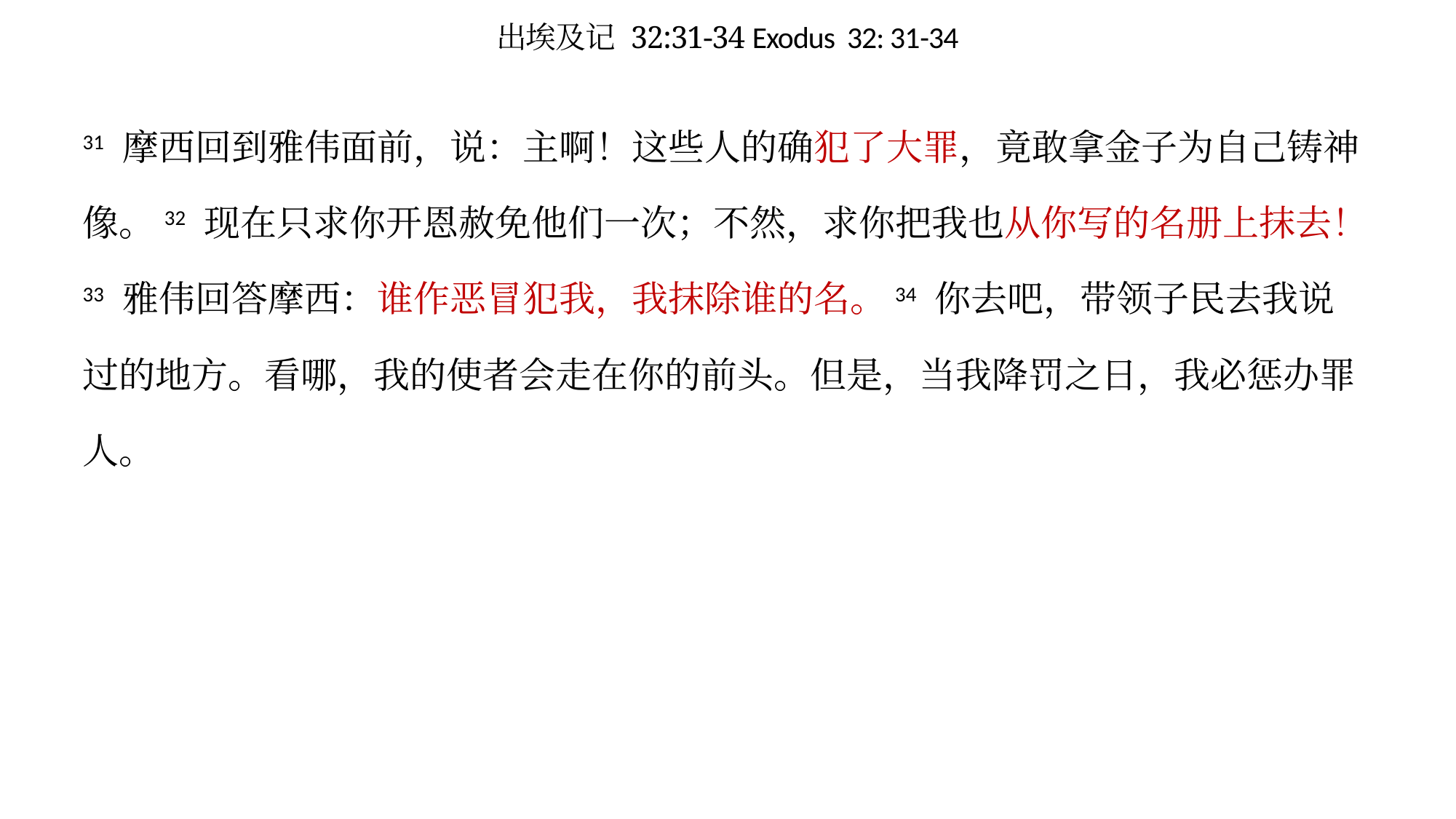

# 出埃及记 32:31-34 Exodus  32: 31-34
31 摩西回到雅伟面前，说：主啊！这些人的确犯了大罪，竟敢拿金子为自己铸神像。32 现在只求你开恩赦免他们一次；不然，求你把我也从你写的名册上抹去！33 雅伟回答摩西：谁作恶冒犯我，我抹除谁的名。34 你去吧，带领子民去我说过的地方。看哪，我的使者会走在你的前头。但是，当我降罚之日，我必惩办罪人。